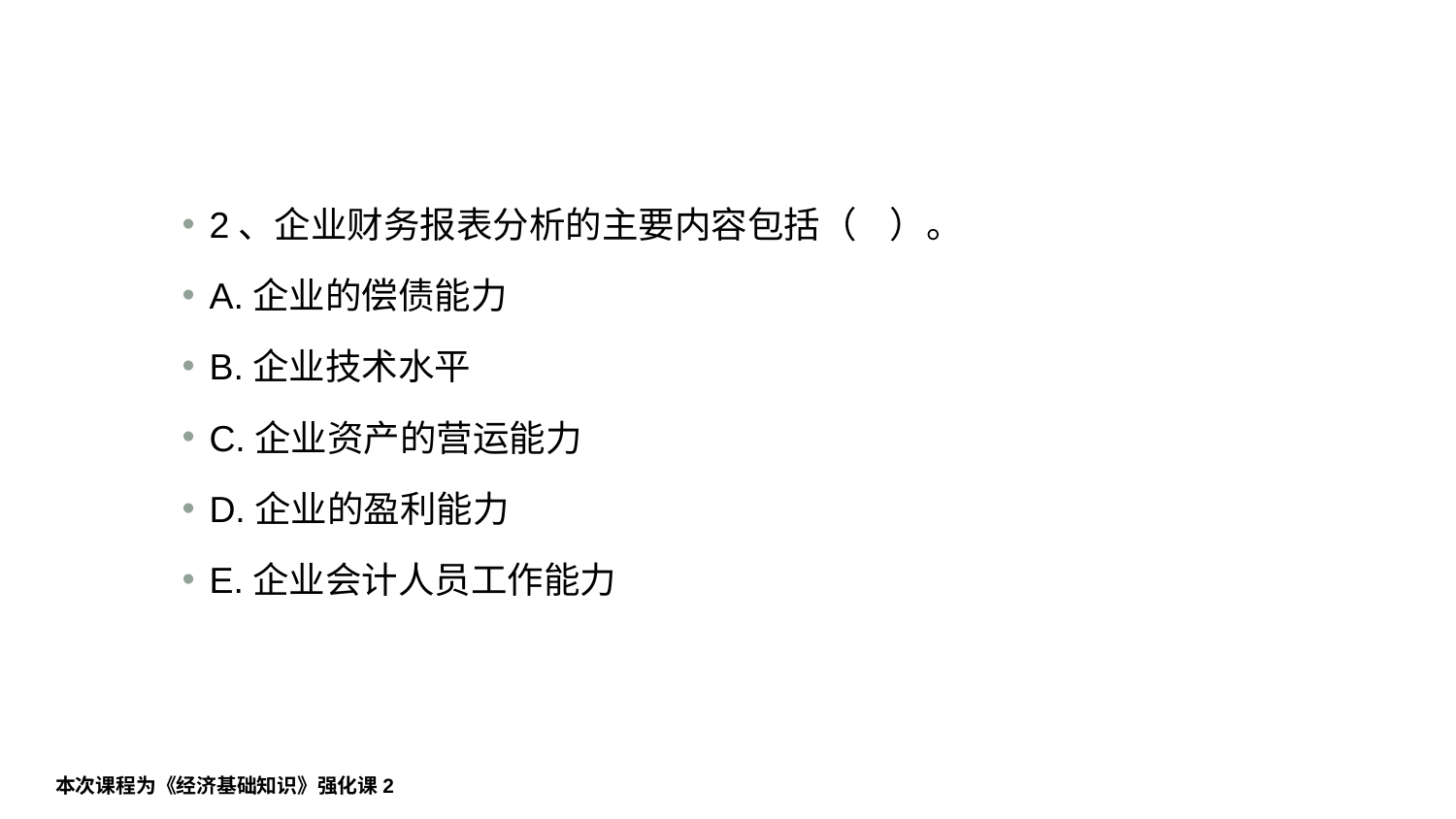

#
2、企业财务报表分析的主要内容包括（    ）。
A.企业的偿债能力
B.企业技术水平
C.企业资产的营运能力
D.企业的盈利能力
E.企业会计人员工作能力